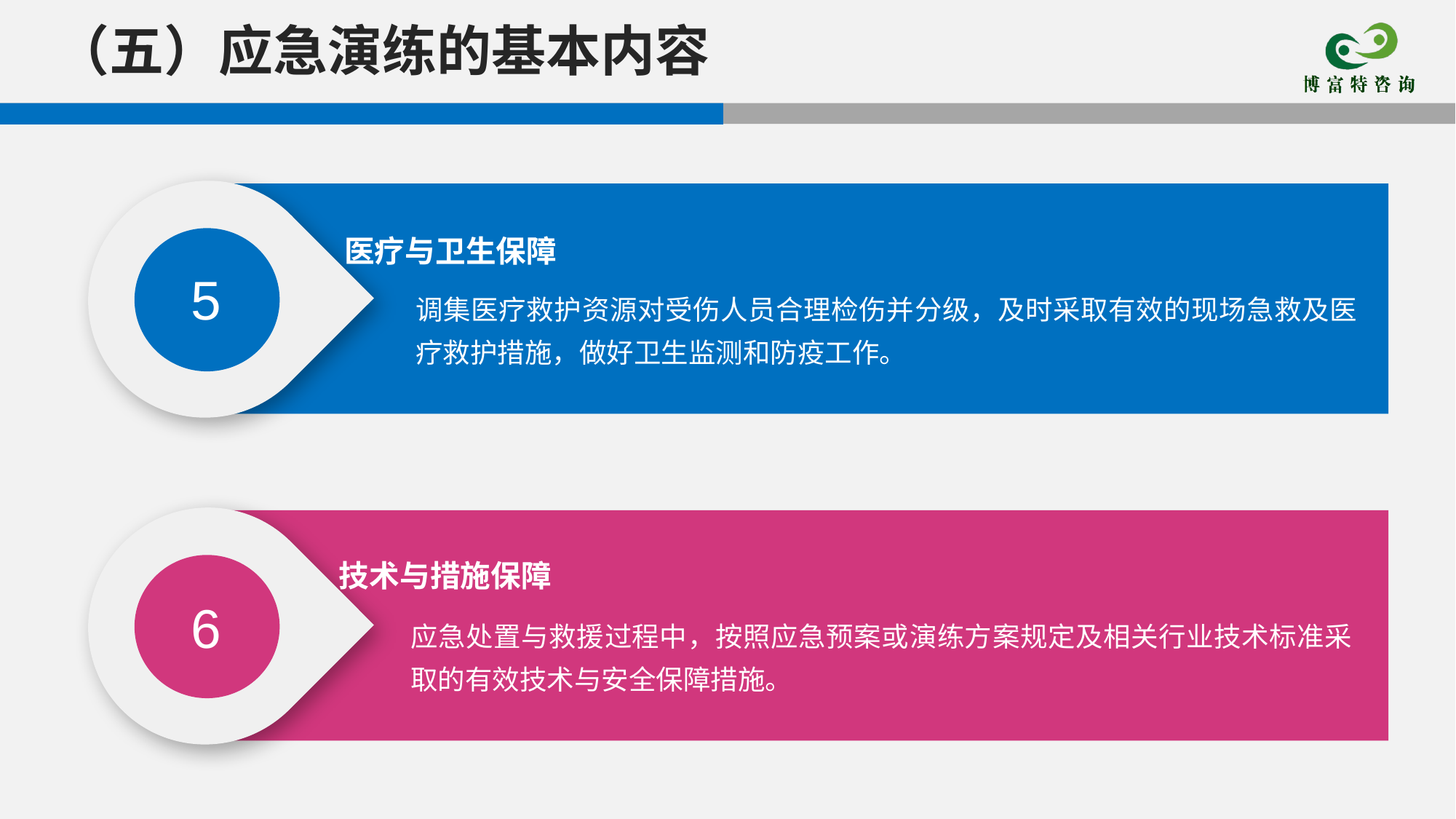

（五）应急演练的基本内容

医疗与卫生保障

5
调集医疗救护资源对受伤人员合理检伤并分级，及时采取有效的现场急救及医疗救护措施，做好卫生监测和防疫工作。

技术与措施保障

6
应急处置与救援过程中，按照应急预案或演练方案规定及相关行业技术标准采取的有效技术与安全保障措施。